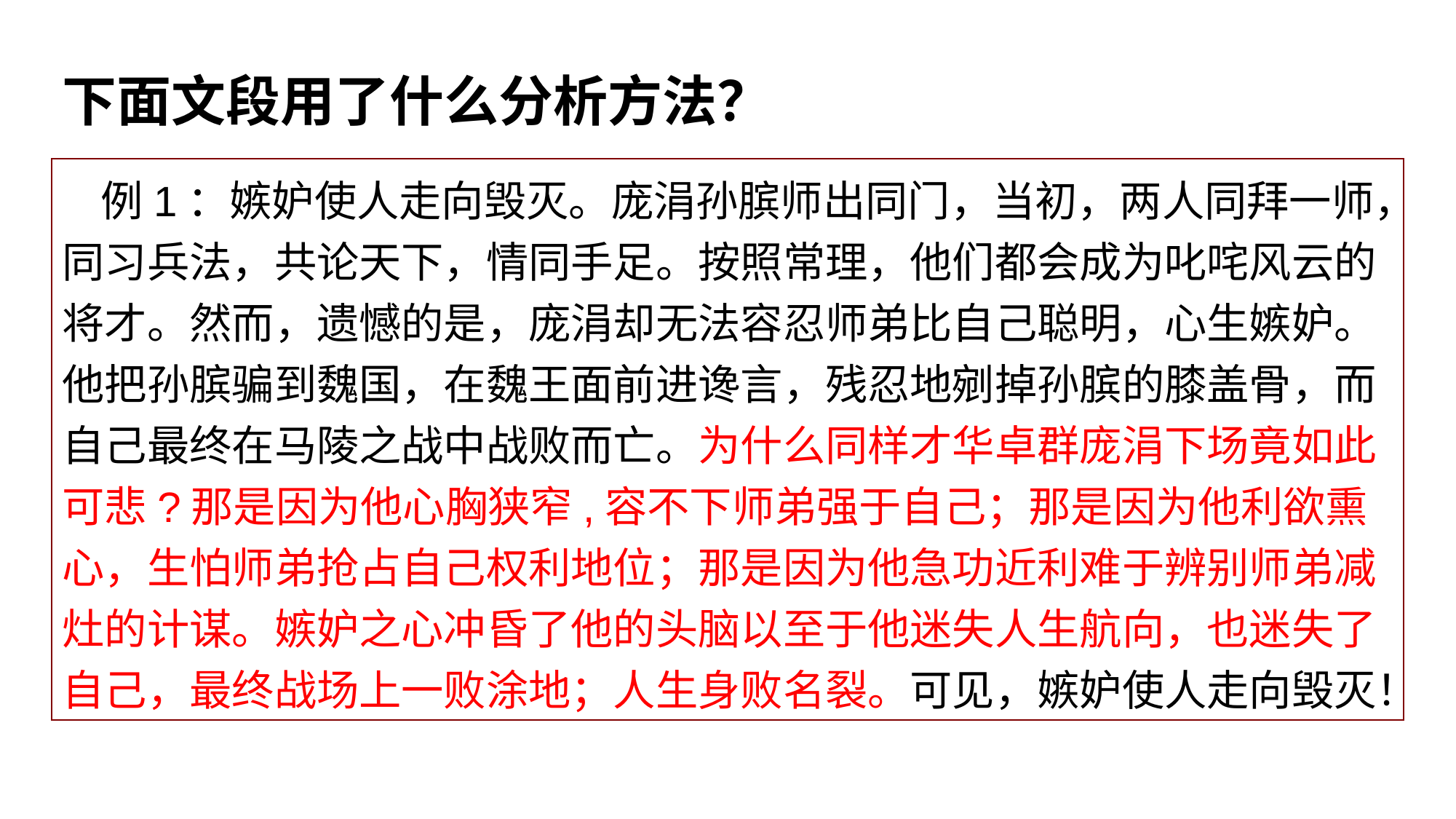

下面文段用了什么分析方法？
   例1：嫉妒使人走向毁灭。庞涓孙膑师出同门，当初，两人同拜一师，同习兵法，共论天下，情同手足。按照常理，他们都会成为叱咤风云的将才。然而，遗憾的是，庞涓却无法容忍师弟比自己聪明，心生嫉妒。他把孙膑骗到魏国，在魏王面前进谗言，残忍地剜掉孙膑的膝盖骨，而自己最终在马陵之战中战败而亡。为什么同样才华卓群庞涓下场竟如此可悲?那是因为他心胸狭窄,容不下师弟强于自己；那是因为他利欲熏心，生怕师弟抢占自己权利地位；那是因为他急功近利难于辨别师弟减灶的计谋。嫉妒之心冲昏了他的头脑以至于他迷失人生航向，也迷失了自己，最终战场上一败涂地；人生身败名裂。可见，嫉妒使人走向毁灭！